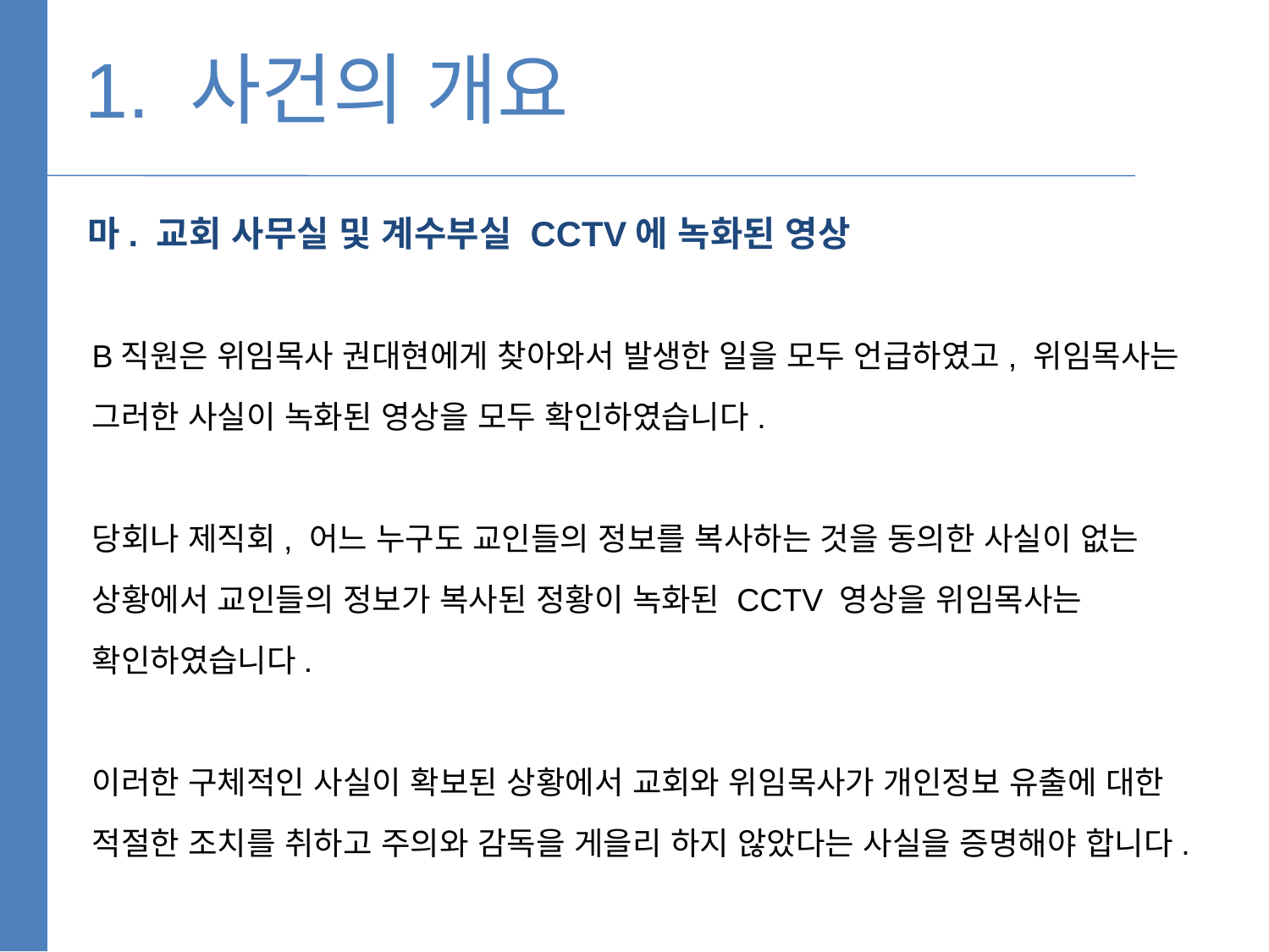

1. 사건의 개요

마. 교회 사무실 및 계수부실 CCTV에 녹화된 영상
B직원은 위임목사 권대현에게 찾아와서 발생한 일을 모두 언급하였고, 위임목사는 그러한 사실이 녹화된 영상을 모두 확인하였습니다.

당회나 제직회, 어느 누구도 교인들의 정보를 복사하는 것을 동의한 사실이 없는 상황에서 교인들의 정보가 복사된 정황이 녹화된 CCTV 영상을 위임목사는 확인하였습니다.

이러한 구체적인 사실이 확보된 상황에서 교회와 위임목사가 개인정보 유출에 대한 적절한 조치를 취하고 주의와 감독을 게을리 하지 않았다는 사실을 증명해야 합니다.